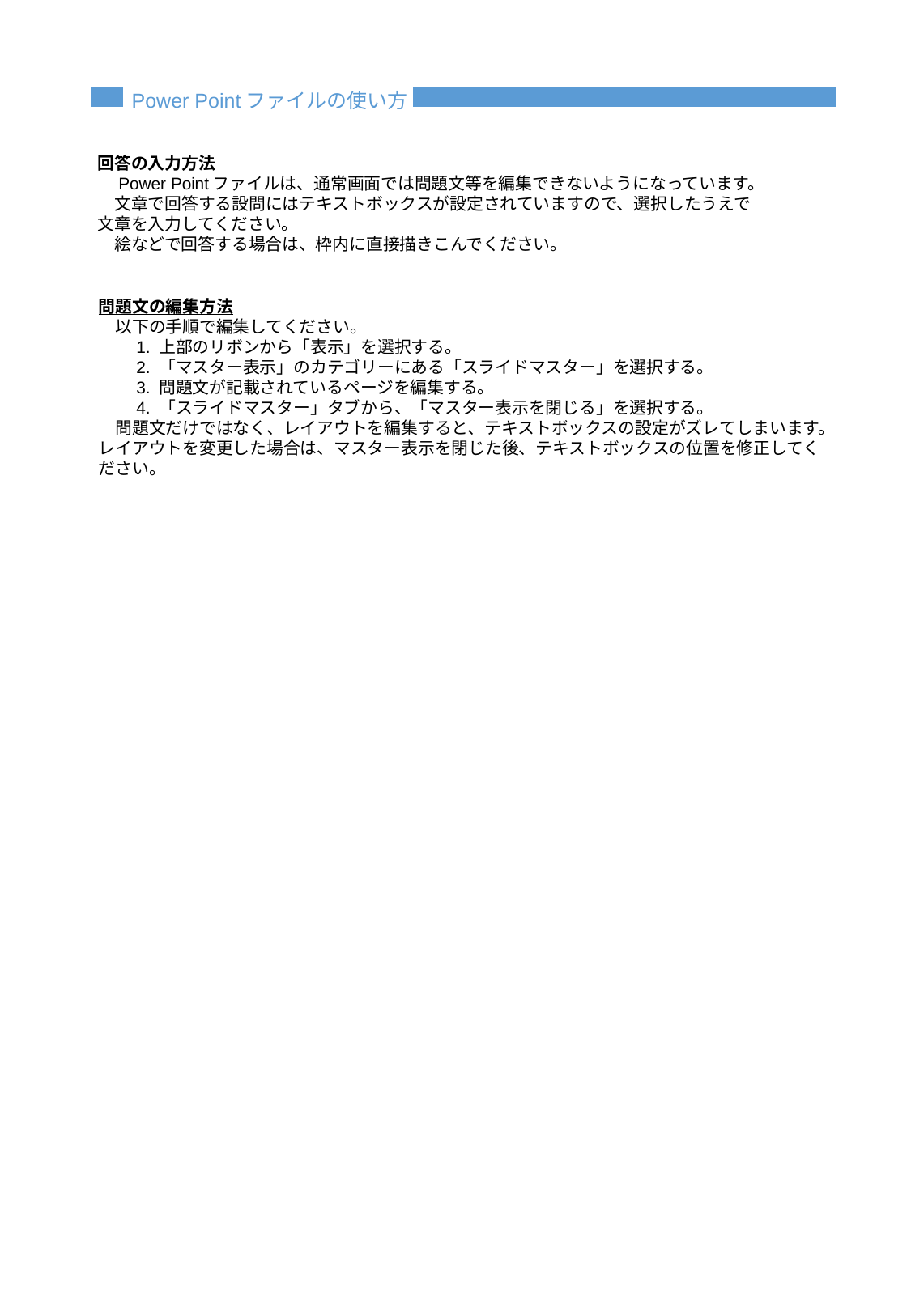

Power Pointファイルの使い方
回答の入力方法
　Power Pointファイルは、通常画面では問題文等を編集できないようになっています。
　文章で回答する設問にはテキストボックスが設定されていますので、選択したうえで
文章を入力してください。
　絵などで回答する場合は、枠内に直接描きこんでください。
問題文の編集方法
　以下の手順で編集してください。
　　1. 上部のリボンから「表示」を選択する。
　　2. 「マスター表示」のカテゴリーにある「スライドマスター」を選択する。
　　3. 問題文が記載されているページを編集する。
　　4. 「スライドマスター」タブから、「マスター表示を閉じる」を選択する。
　問題文だけではなく、レイアウトを編集すると、テキストボックスの設定がズレてしまいます。
レイアウトを変更した場合は、マスター表示を閉じた後、テキストボックスの位置を修正してく
ださい。